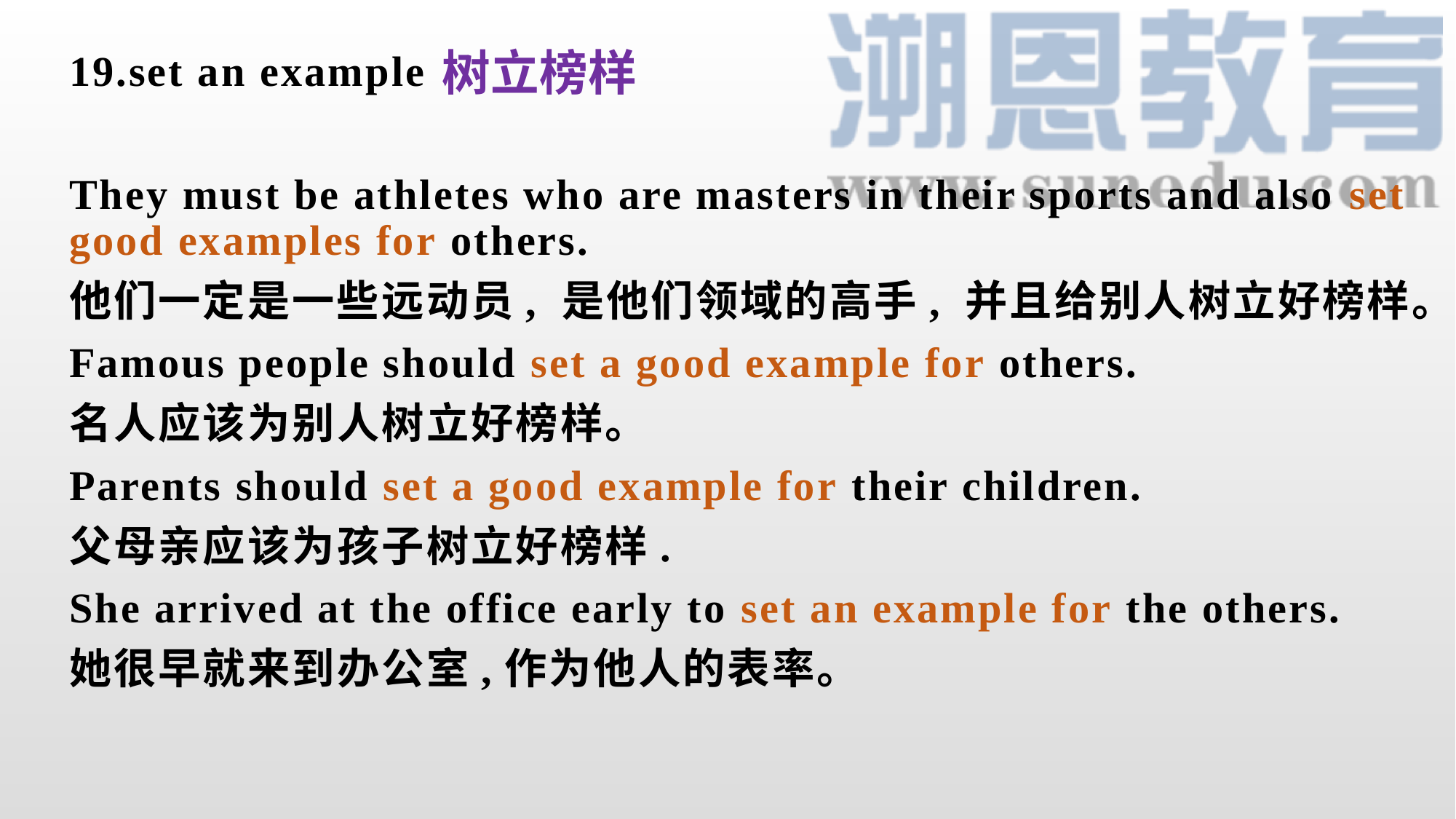

树立榜样
19.set an example

They must be athletes who are masters in their sports and also set good examples for others.
他们一定是一些远动员, 是他们领域的高手, 并且给别人树立好榜样。
Famous people should set a good example for others.
名人应该为别人树立好榜样。
Parents should set a good example for their children.
父母亲应该为孩子树立好榜样.
She arrived at the office early to set an example for the others.
她很早就来到办公室,作为他人的表率。